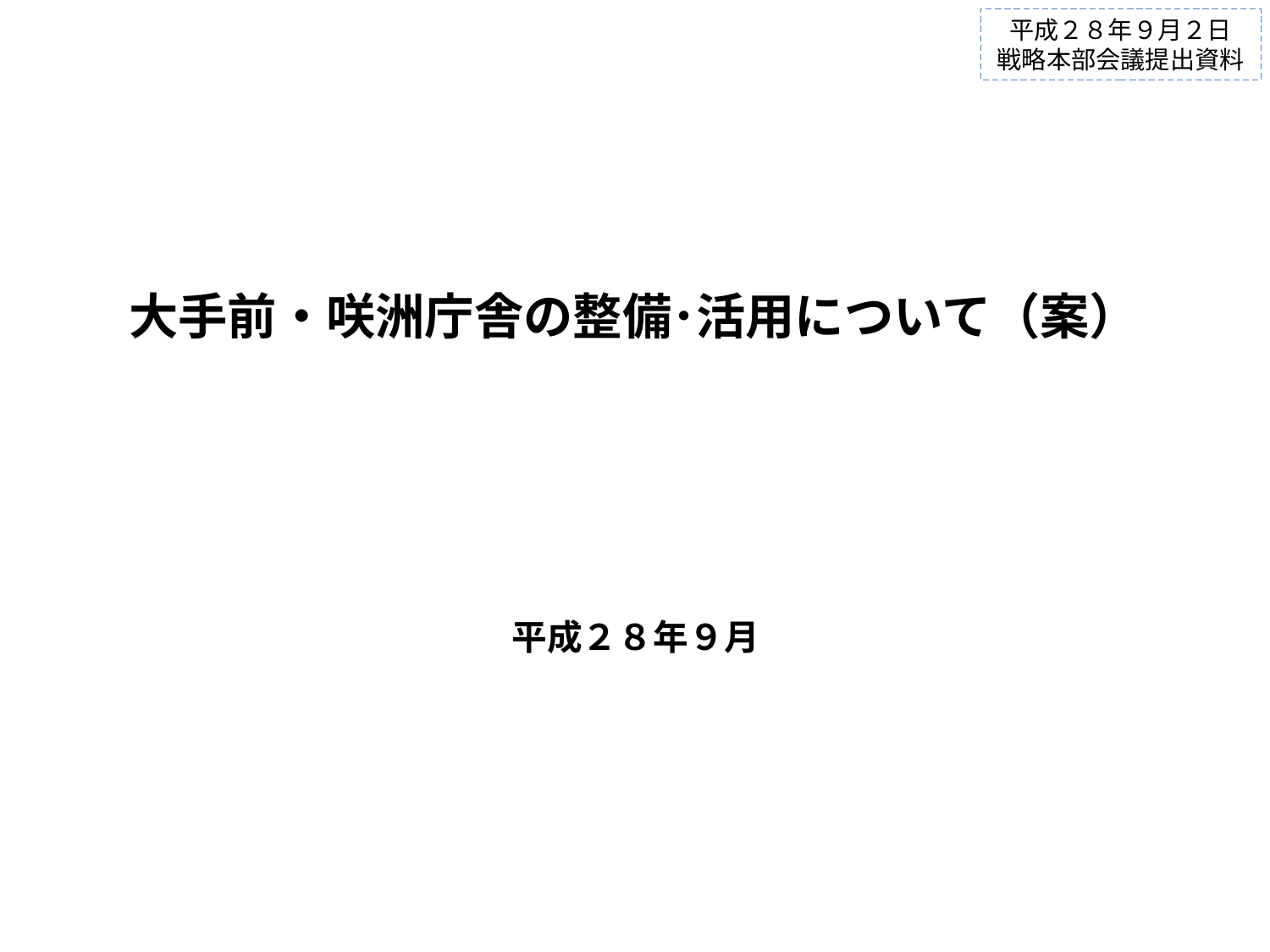

平成２８年９月２日
戦略本部会議提出資料
大手前・咲洲庁舎の整備･活用について（案）
平成２８年９月